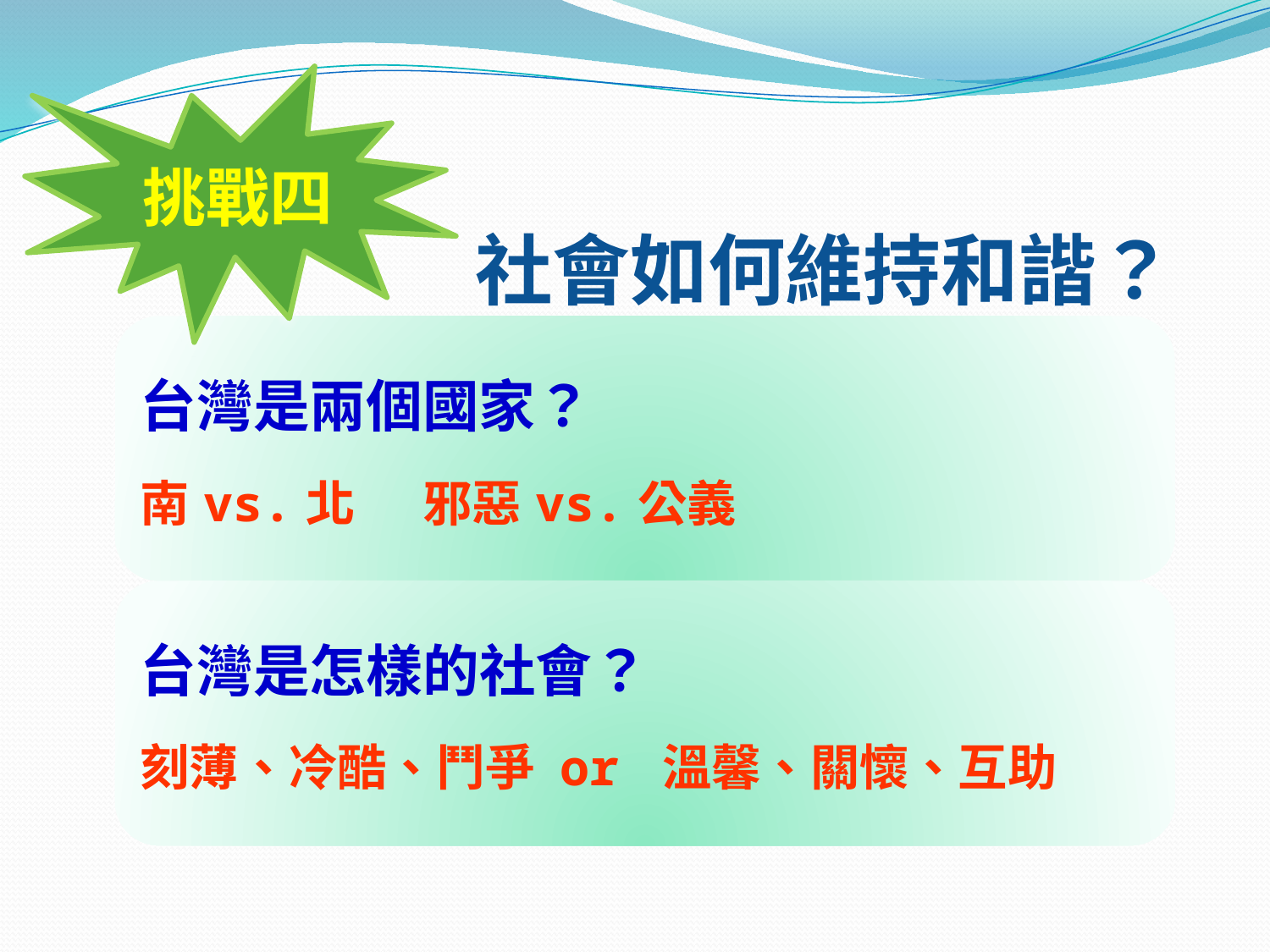

挑戰四
# 社會如何維持和諧？
台灣是兩個國家？
南vs.北      邪惡vs.公義
台灣是怎樣的社會？
刻薄、冷酷、鬥爭 or 溫馨、關懷、互助